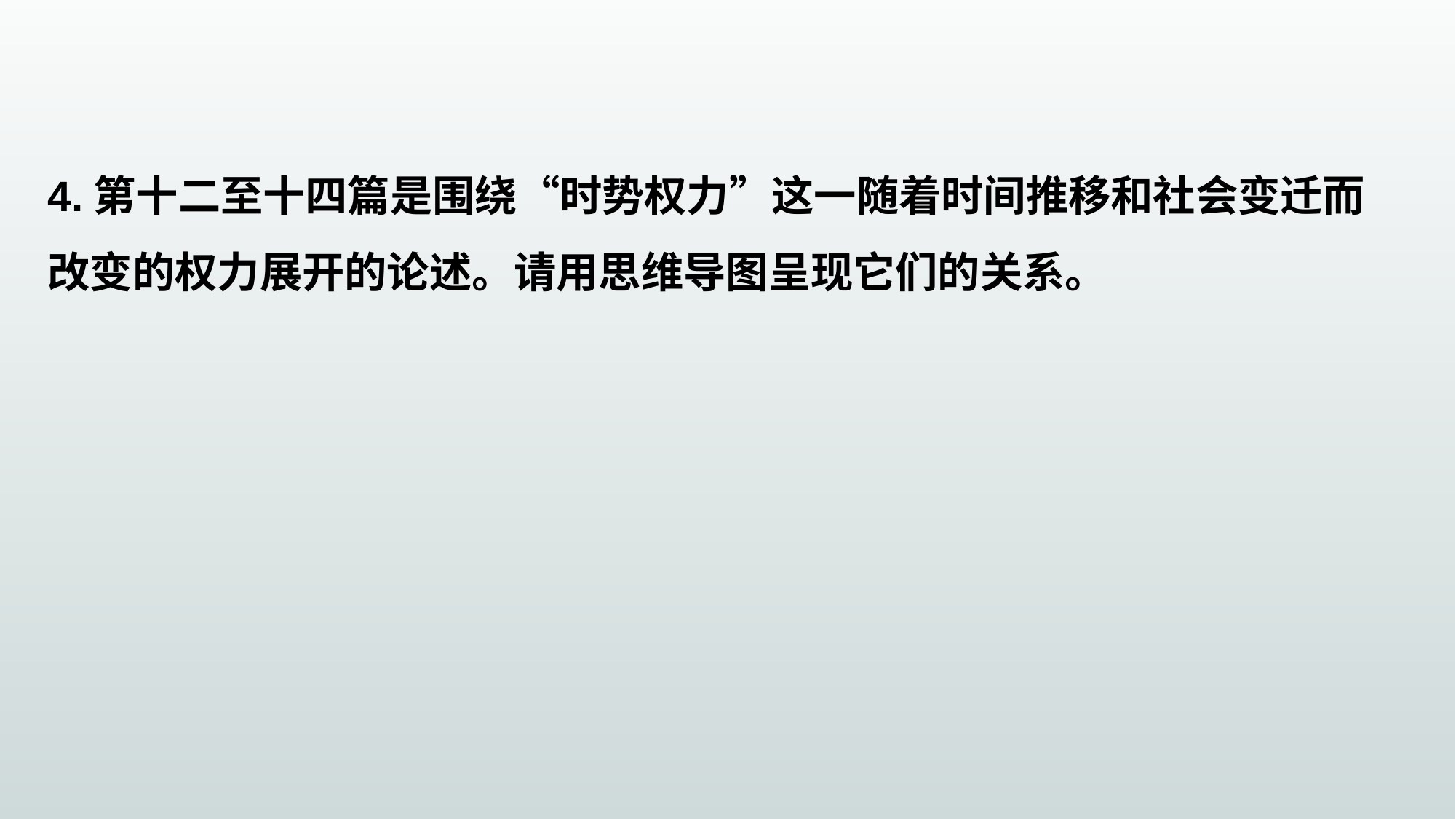

4.第十二至十四篇是围绕“时势权力”这一随着时间推移和社会变迁而改变的权力展开的论述。请用思维导图呈现它们的关系。